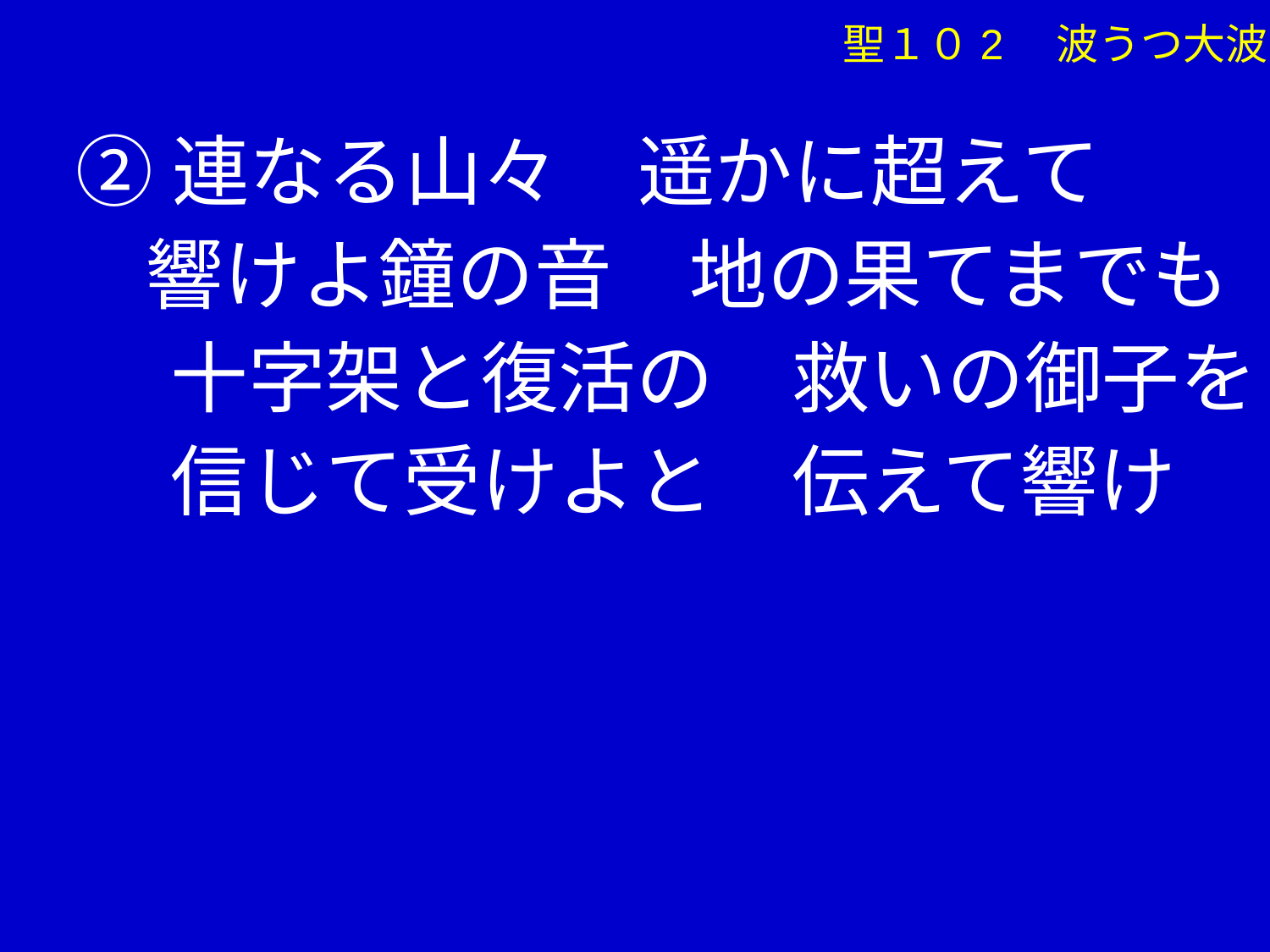

聖１０2　波うつ大波
➁連なる山々　遥かに超えて
   響けよ鐘の音　地の果てまでも
　 十字架と復活の　救いの御子を
　 信じて受けよと　伝えて響け